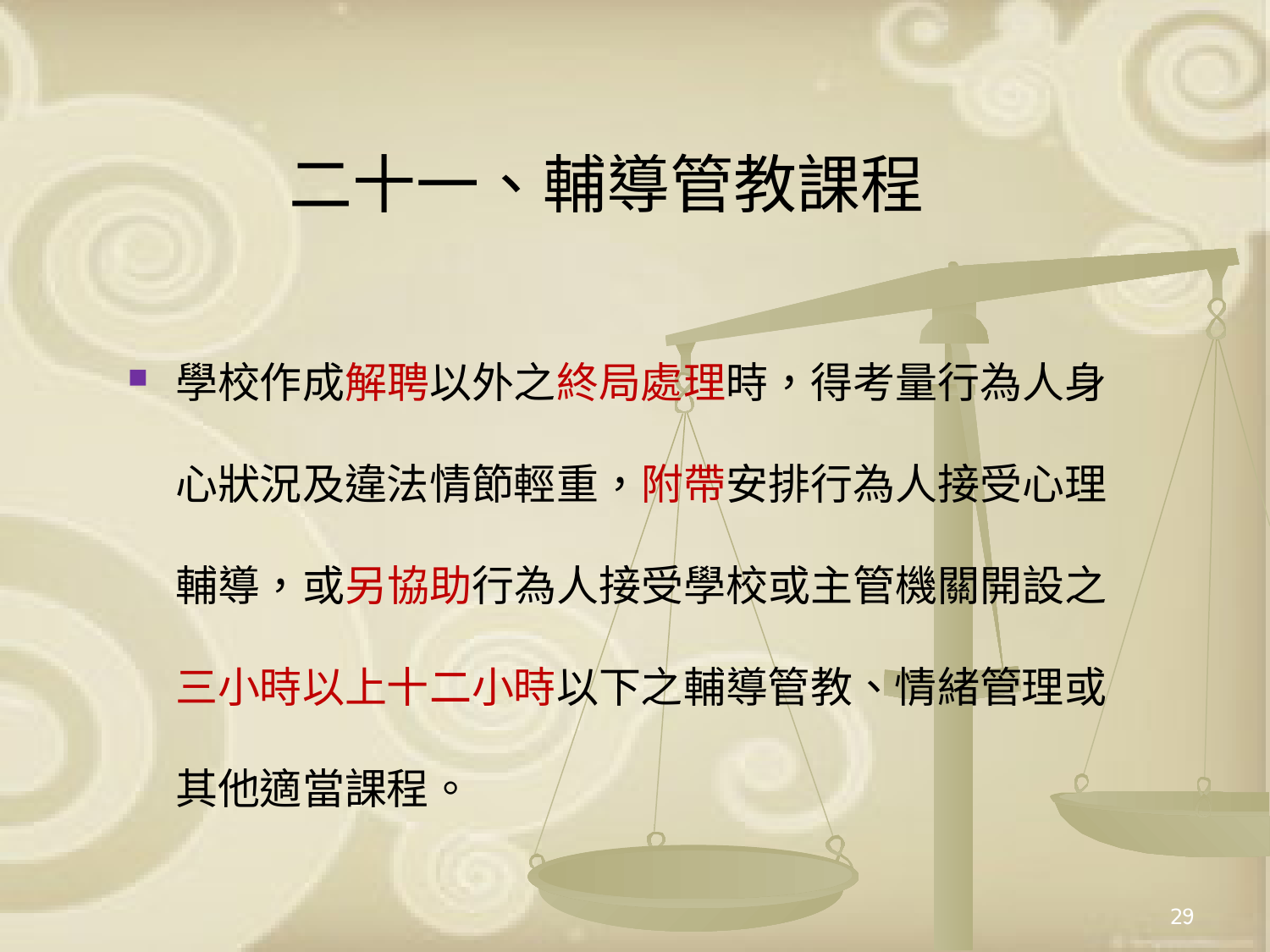

# 二十一、輔導管教課程
學校作成解聘以外之終局處理時，得考量行為人身心狀況及違法情節輕重，附帶安排行為人接受心理輔導，或另協助行為人接受學校或主管機關開設之三小時以上十二小時以下之輔導管教、情緒管理或其他適當課程。

29